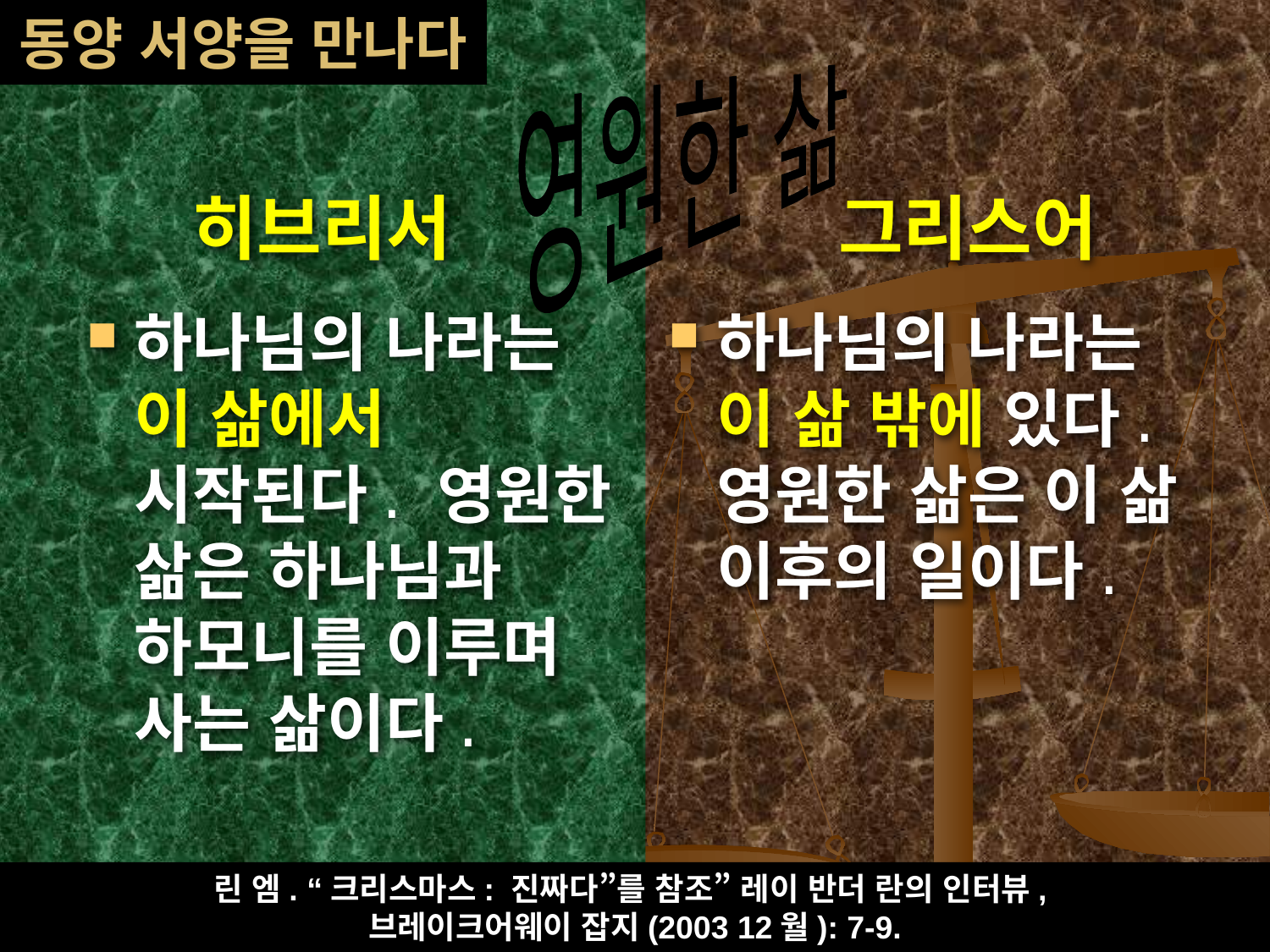

# 동양 서양을 만나다
영원한 삶
히브리서
그리스어
하나님의 나라는 이 삶에서 시작된다. 영원한 삶은 하나님과 하모니를 이루며 사는 삶이다.
하나님의 나라는 이 삶 밖에 있다. 영원한 삶은 이 삶 이후의 일이다.
린 엠. “크리스마스: 진짜다”를 참조” 레이 반더 란의 인터뷰,
브레이크어웨이 잡지(2003 12월): 7-9.